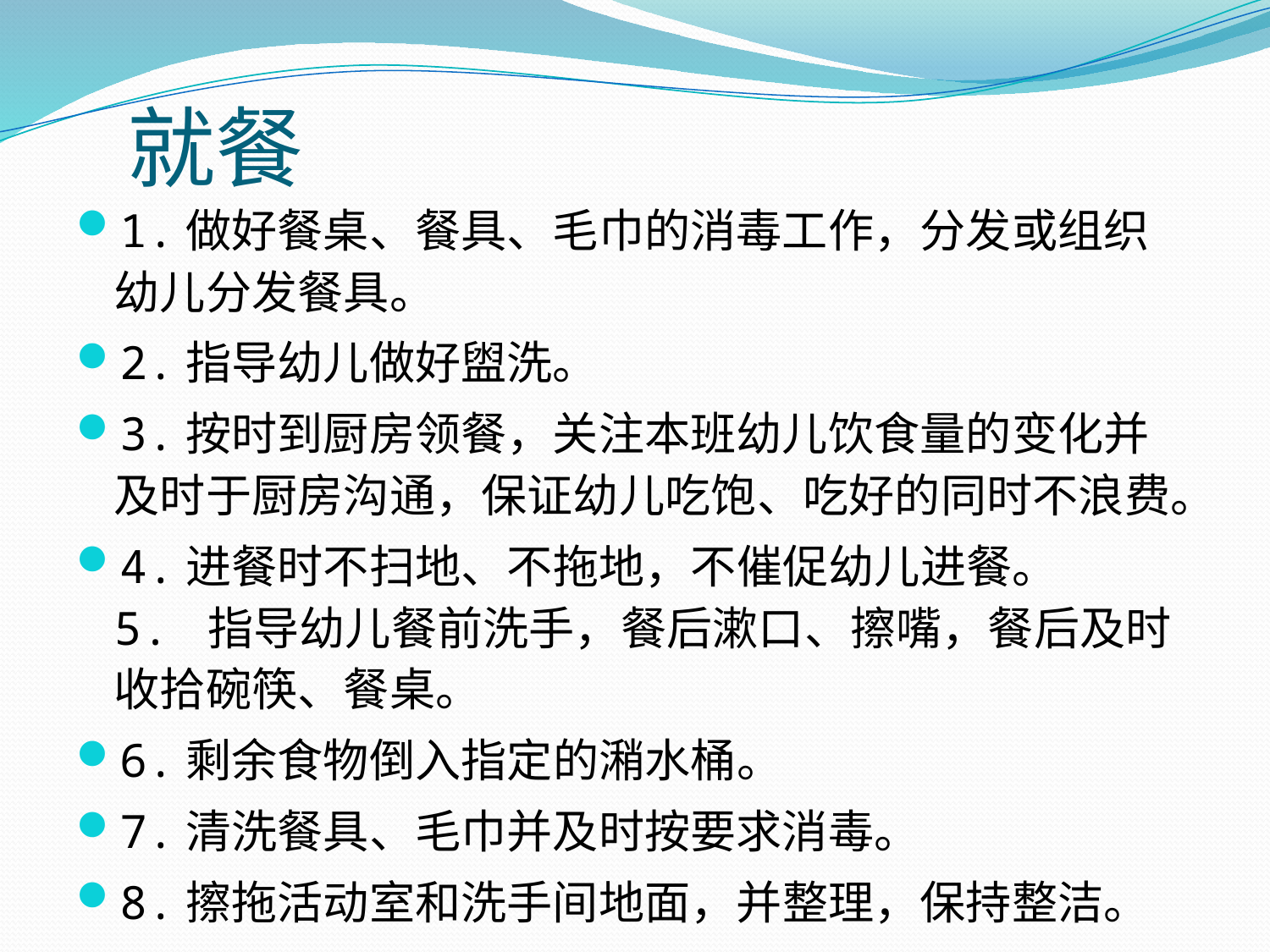

# 就餐
1.做好餐桌、餐具、毛巾的消毒工作，分发或组织幼儿分发餐具。
2.指导幼儿做好盥洗。
3.按时到厨房领餐，关注本班幼儿饮食量的变化并及时于厨房沟通，保证幼儿吃饱、吃好的同时不浪费。
4.进餐时不扫地、不拖地，不催促幼儿进餐。
5. 指导幼儿餐前洗手，餐后漱口、擦嘴，餐后及时收拾碗筷、餐桌。
6.剩余食物倒入指定的潲水桶。
7.清洗餐具、毛巾并及时按要求消毒。
8.擦拖活动室和洗手间地面，并整理，保持整洁。